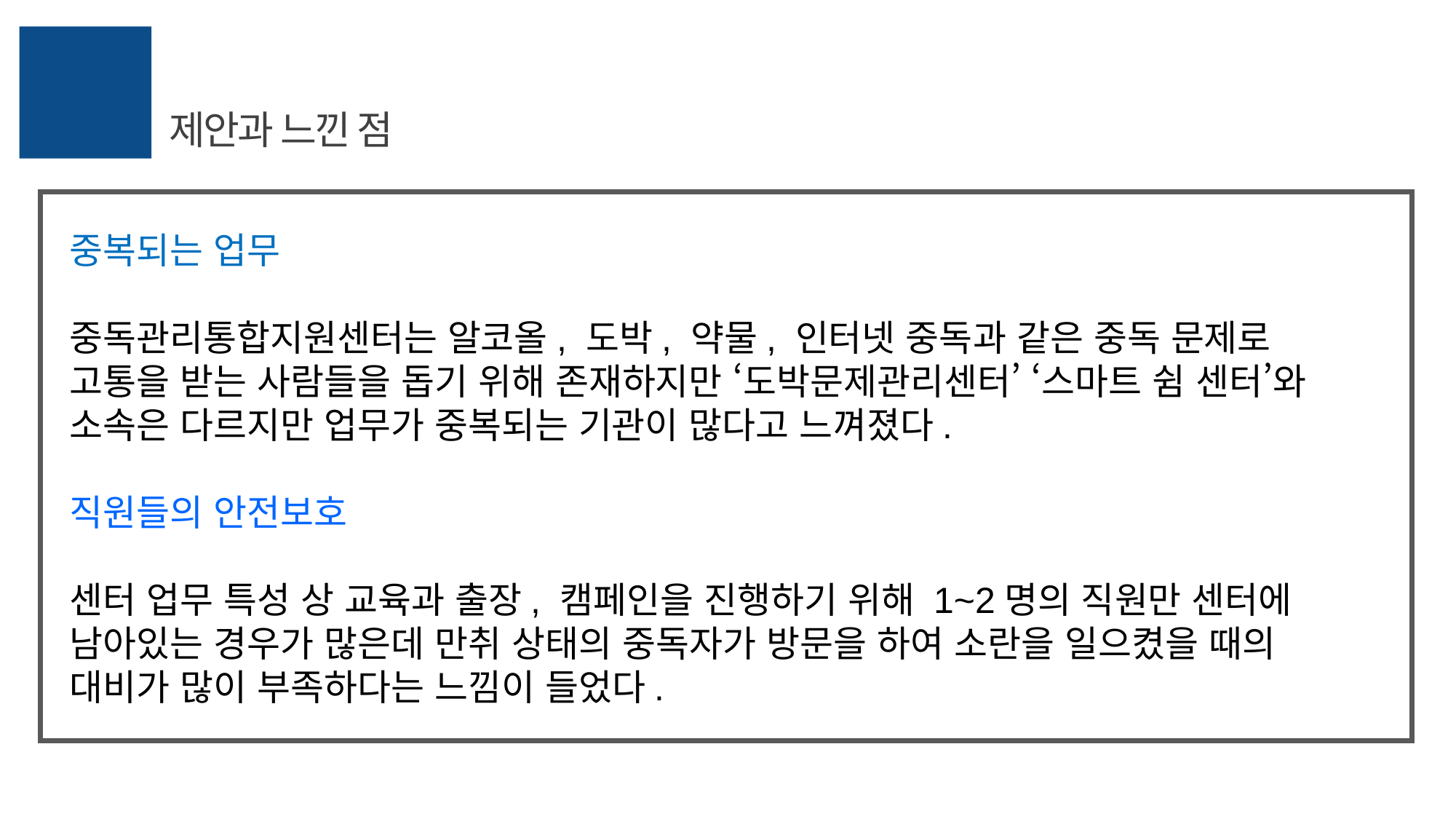

제안과 느낀 점

중복되는 업무

중독관리통합지원센터는 알코올, 도박, 약물, 인터넷 중독과 같은 중독 문제로 고통을 받는 사람들을 돕기 위해 존재하지만 ‘도박문제관리센터’ ‘스마트 쉼 센터’와 소속은 다르지만 업무가 중복되는 기관이 많다고 느껴졌다.

직원들의 안전보호

센터 업무 특성 상 교육과 출장, 캠페인을 진행하기 위해 1~2명의 직원만 센터에 남아있는 경우가 많은데 만취 상태의 중독자가 방문을 하여 소란을 일으켰을 때의 대비가 많이 부족하다는 느낌이 들었다.